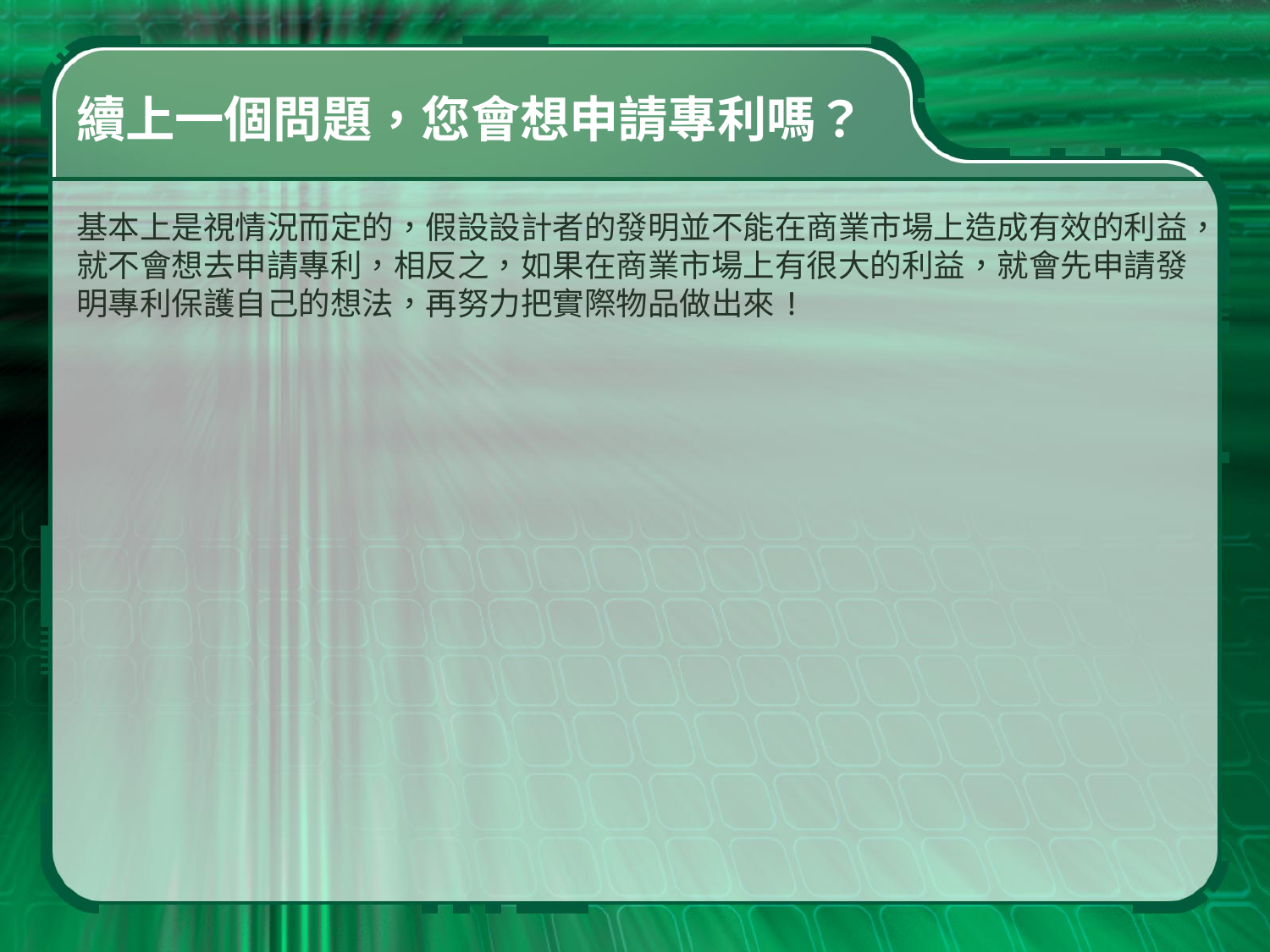

# 續上一個問題，您會想申請專利嗎？
基本上是視情況而定的，假設設計者的發明並不能在商業市場上造成有效的利益，就不會想去申請專利，相反之，如果在商業市場上有很大的利益，就會先申請發明專利保護自己的想法，再努力把實際物品做出來!